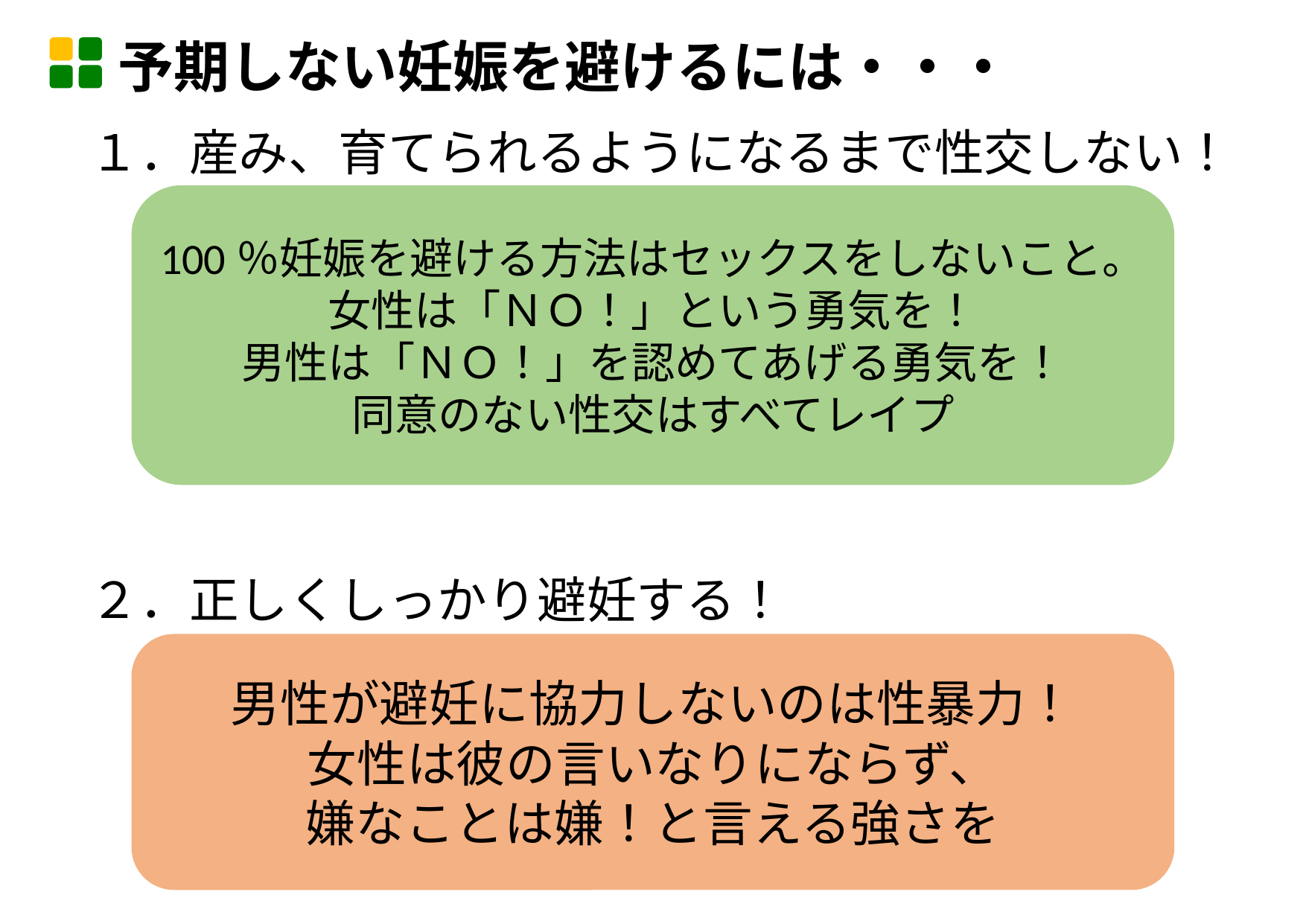

予期しない妊娠を避けるには・・・

１．産み、育てられるようになるまで性交しない！

２．正しくしっかり避妊する！

100％妊娠を避ける方法はセックスをしないこと。
女性は「ＮＯ！」という勇気を！
男性は「ＮＯ！」を認めてあげる勇気を！
同意のない性交はすべてレイプ
男性が避妊に協力しないのは性暴力！
女性は彼の言いなりにならず、
嫌なことは嫌！と言える強さを